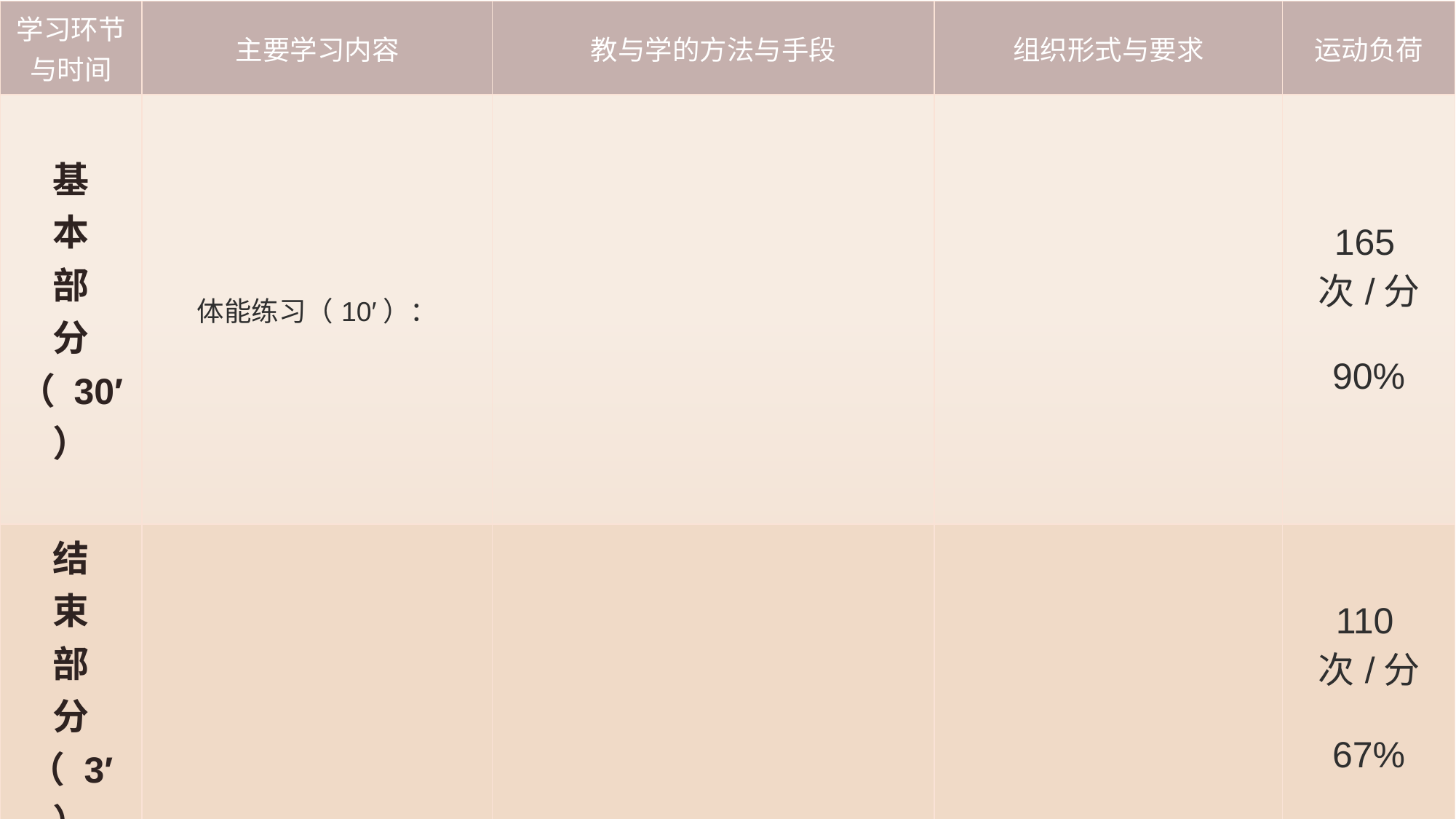

| 学习环节与时间 | 主要学习内容 | 教与学的方法与手段 | 组织形式与要求 | 运动负荷 |
| --- | --- | --- | --- | --- |
| 基 本 部 分 （ 30′ ） | 体能练习（10′）： |  |  | 165次/分 90% |
| 结 束 部 分 （ 3′ ） |  |  |  | 110次/分 67% |